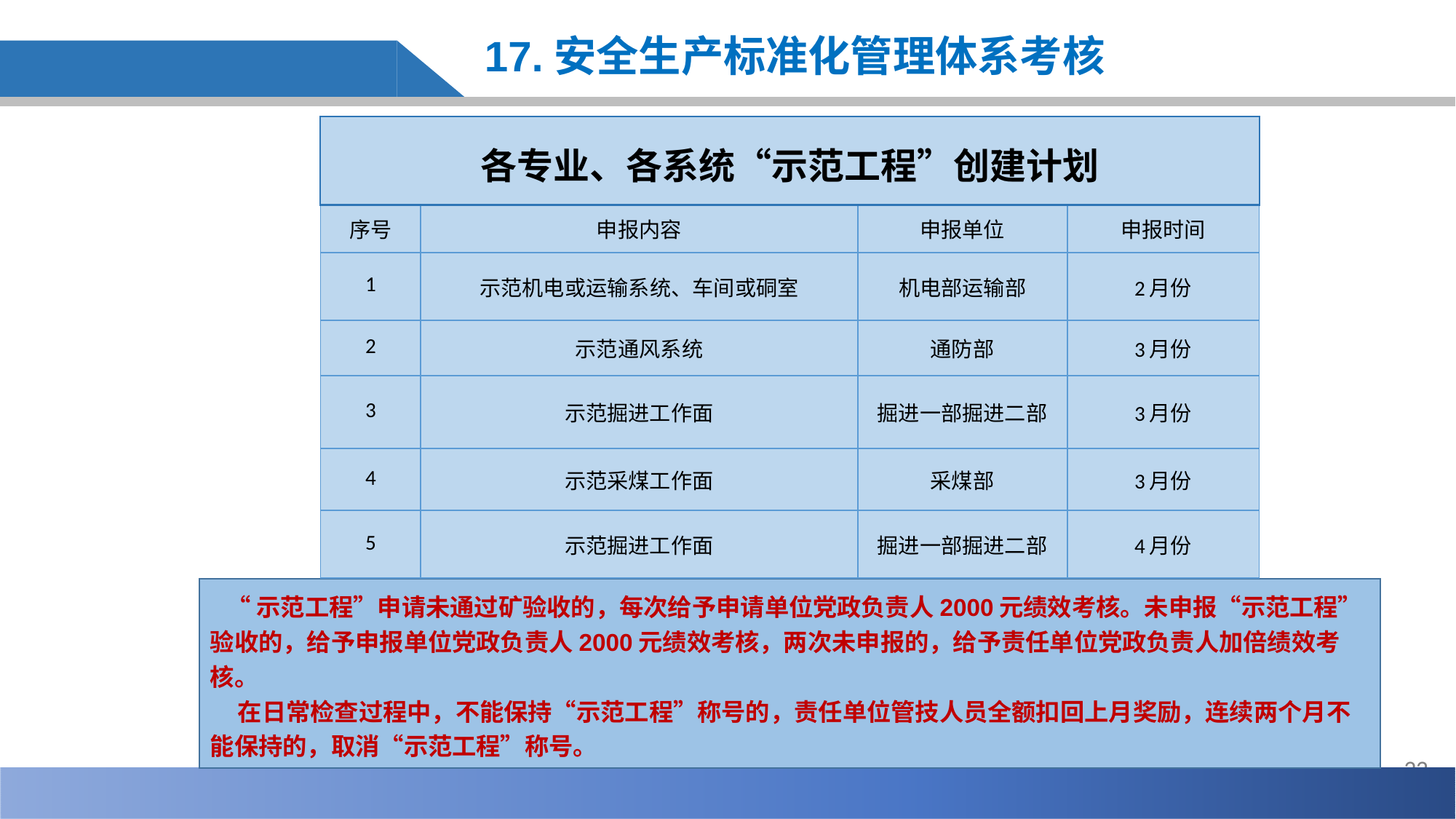

17.安全生产标准化管理体系考核

各专业、各系统“示范工程”创建计划
| 序号 | 申报内容 | 申报单位 | 申报时间 |
| --- | --- | --- | --- |
| 1 | 示范机电或运输系统、车间或硐室 | 机电部运输部 | 2月份 |
| 2 | 示范通风系统 | 通防部 | 3月份 |
| 3 | 示范掘进工作面 | 掘进一部掘进二部 | 3月份 |
| 4 | 示范采煤工作面 | 采煤部 | 3月份 |
| 5 | 示范掘进工作面 | 掘进一部掘进二部 | 4月份 |
   “示范工程”申请未通过矿验收的，每次给予申请单位党政负责人2000元绩效考核。未申报“示范工程”验收的，给予申报单位党政负责人2000元绩效考核，两次未申报的，给予责任单位党政负责人加倍绩效考核。
    在日常检查过程中，不能保持“示范工程”称号的，责任单位管技人员全额扣回上月奖励，连续两个月不能保持的，取消“示范工程”称号。